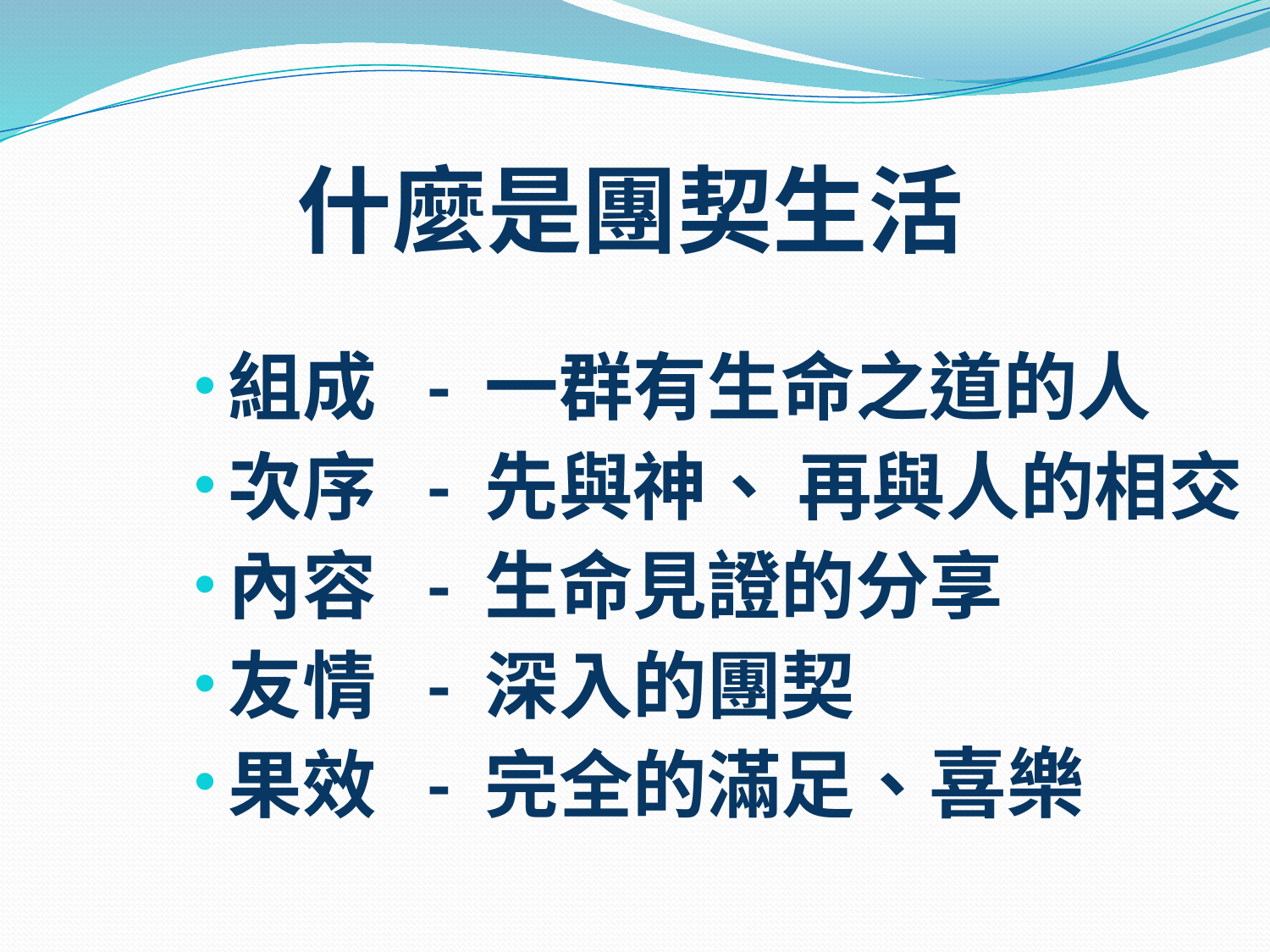

# 什麼是團契生活
組成  - 一群有生命之道的人
次序  - 先與神、 再與人的相交
內容  - 生命見證的分享
友情  - 深入的團契
果效  - 完全的滿足、喜樂